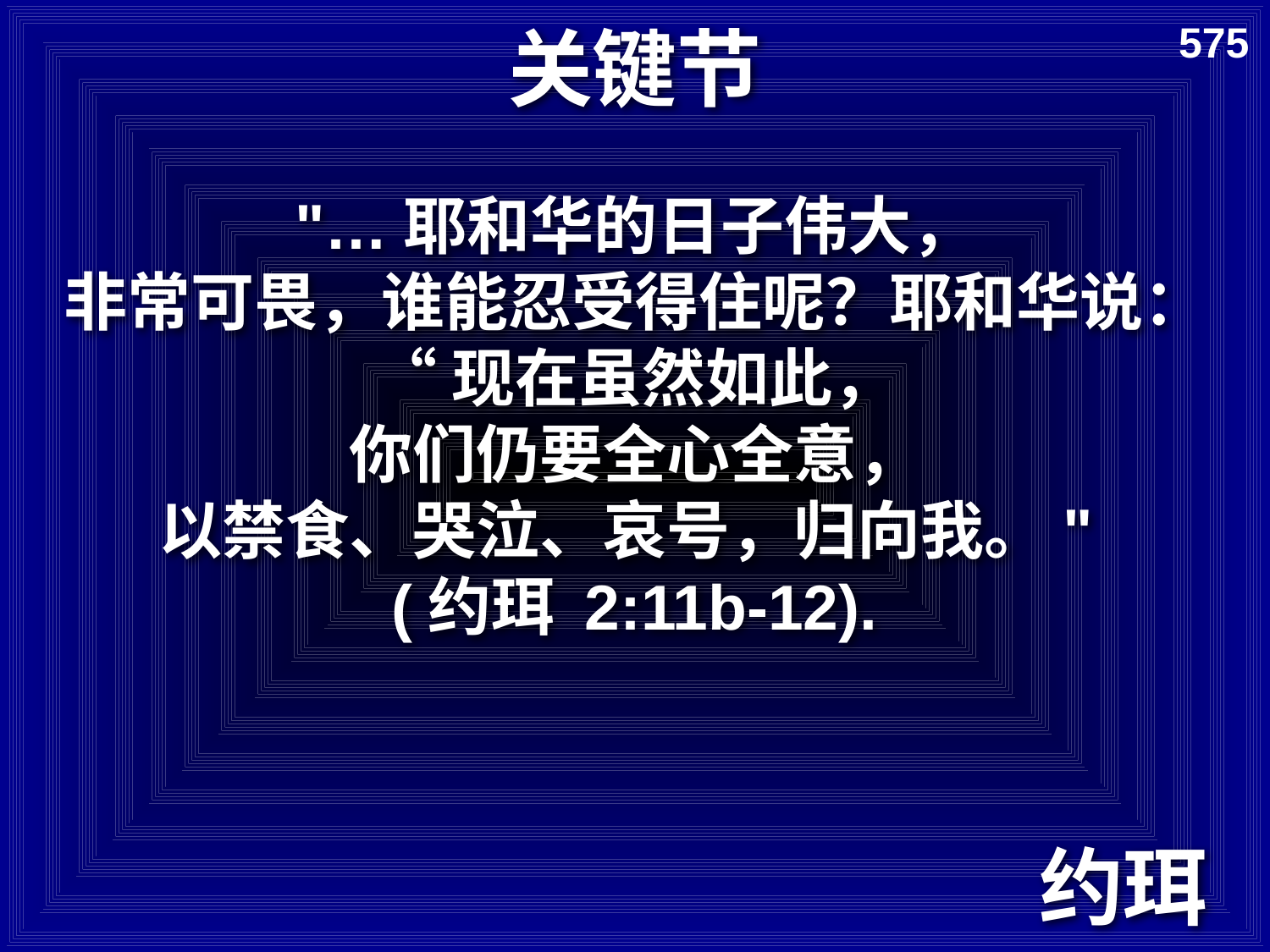

# 关键节
575

"…耶和华的日子伟大，
非常可畏，谁能忍受得住呢？耶和华说：
“现在虽然如此，
你们仍要全心全意，
以禁食、哭泣、哀号，归向我。"
(约珥 2:11b-12).
约珥